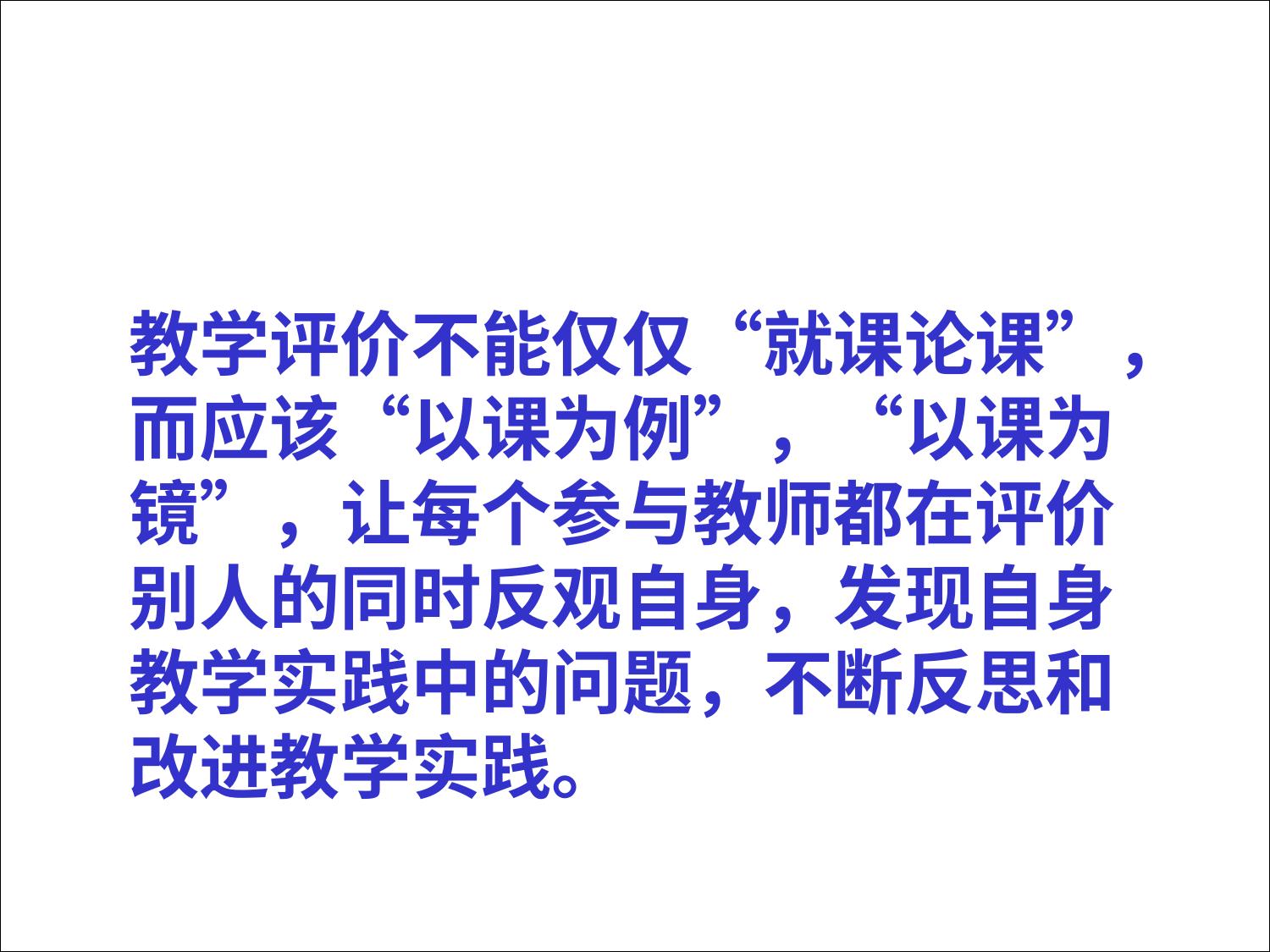

# 教学评价不能仅仅“就课论课”，而应该“以课为例”，“以课为镜”，让每个参与教师都在评价别人的同时反观自身，发现自身教学实践中的问题，不断反思和改进教学实践。